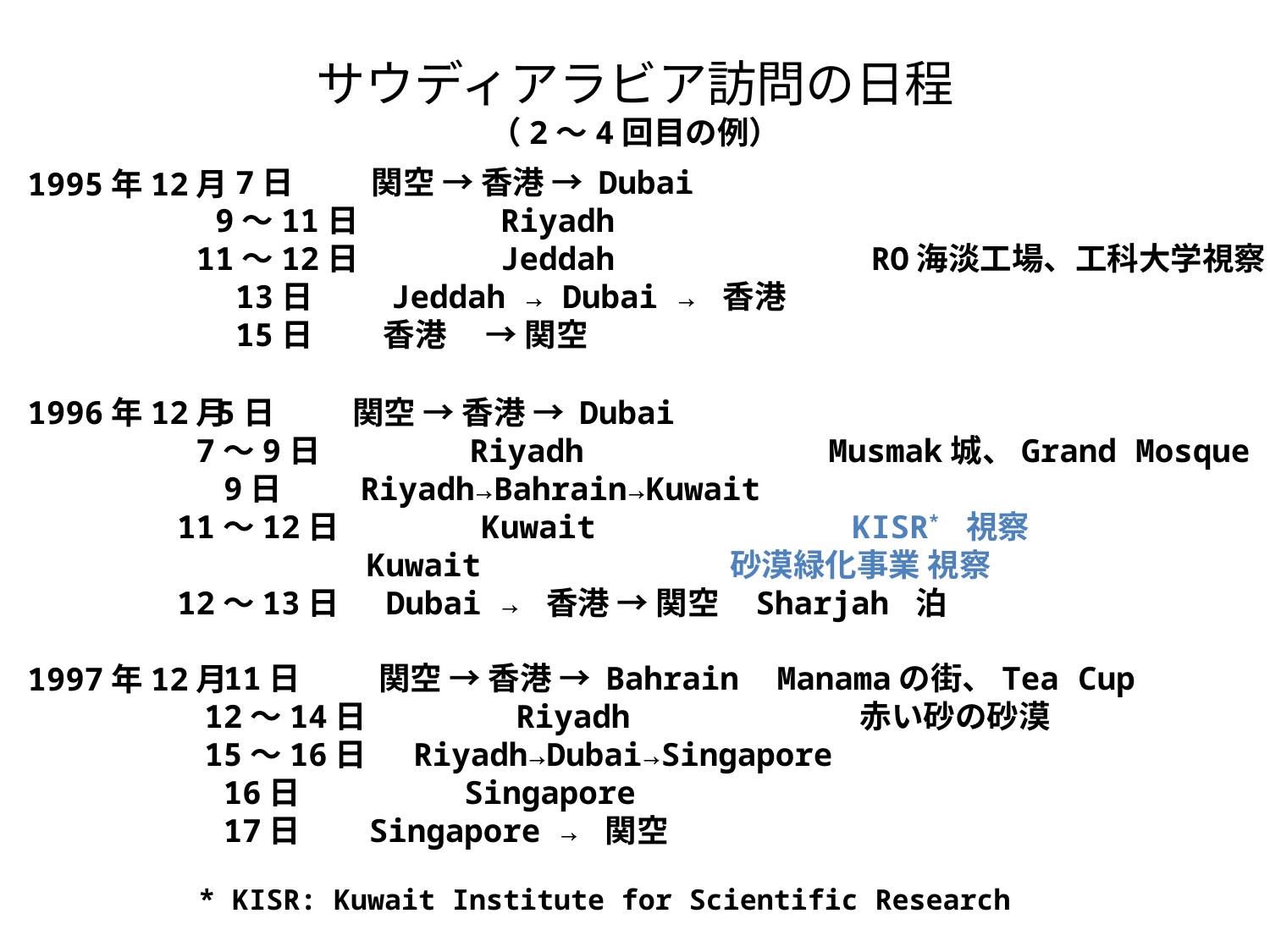

サウディアラビア訪問の日程
（2～4回目の例）
　7日 　 　関空 → 香港 → Dubai
 9～11日　 　　　Riyadh
11～12日　　　　 Jeddah 　　　　　　　RO海淡工場、工科大学視察
　13日 　　Jeddah → Dubai → 香港
　15日 　　香港　 → 関空
1995年12月

1996年12月

1997年12月
　5日 　 　関空 → 香港 → Dubai
 7～9日 　　　　 Riyadh　　　　　　　 Musmak城、Grand Mosque
　 9日 　　Riyadh→Bahrain→Kuwait
11～12日　　　　 Kuwait 　　　　　　　KISR* 視察
      　  　　   Kuwait 　　　　　　　砂漠緑化事業 視察
12～13日 　Dubai → 香港 → 関空    Sharjah 泊
 11日 　 　関空 → 香港 → Bahrain  Manamaの街、Tea Cup
12～14日 　　　　 Riyadh　　　　　　　赤い砂の砂漠
15～16日 　Riyadh→Dubai→Singapore
 16日　　　　    Singapore
 17日    　Singapore → 関空
* KISR: Kuwait Institute for Scientific Research